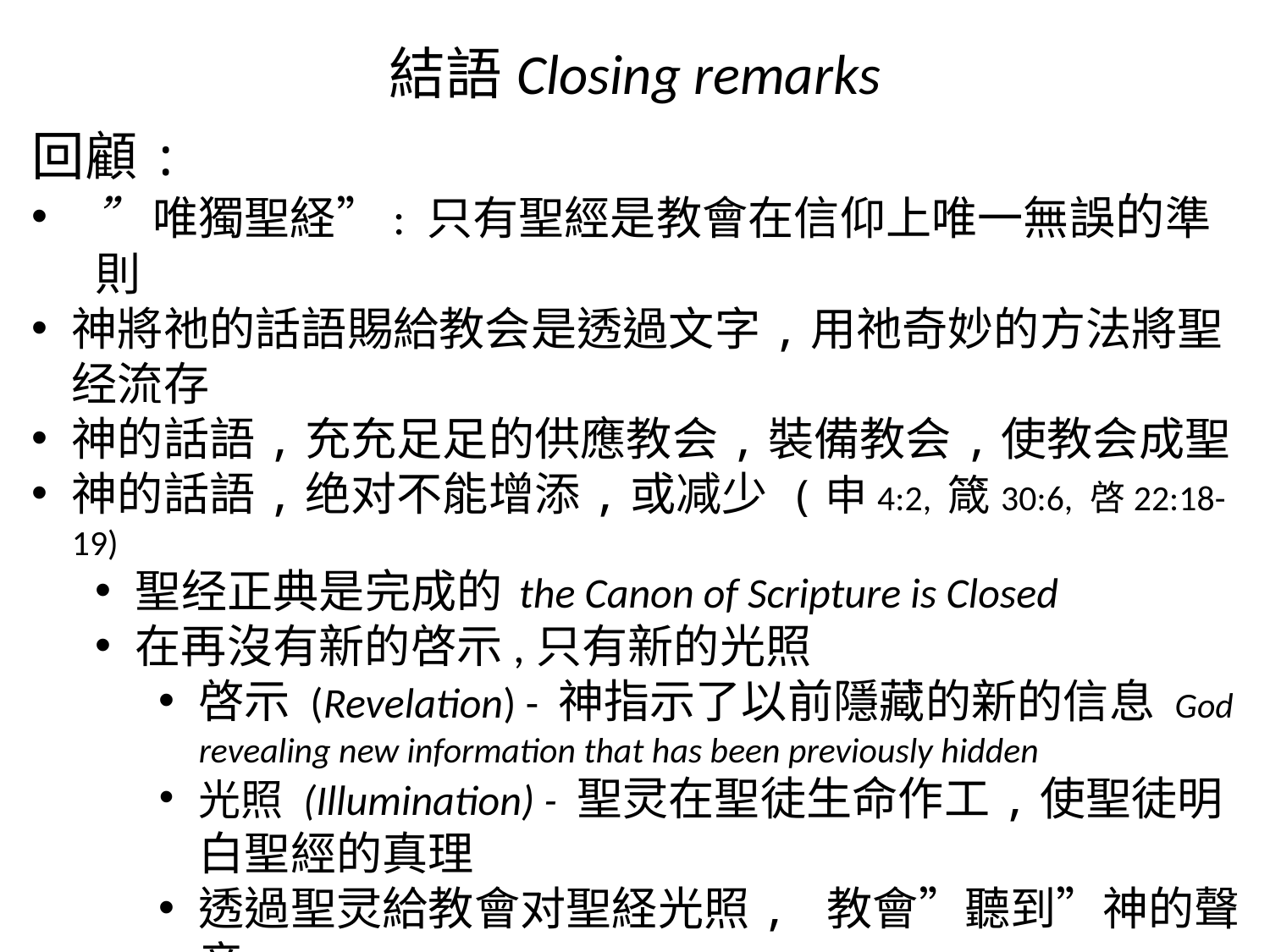

結語 Closing remarks
回顧:
”唯獨聖経”: 只有聖經是教會在信仰上唯一無誤的準則
神將祂的話語賜給教会是透過文字,用祂奇妙的方法將聖经流存
神的話語,充充足足的供應教会,裝備教会,使教会成聖
神的話語,绝对不能增添,或减少 (申4:2, 箴30:6, 啓22:18-19)
聖经正典是完成的 the Canon of Scripture is Closed
在再沒有新的啓示,只有新的光照
啓示 (Revelation) - 神指示了以前隱藏的新的信息 God revealing new information that has been previously hidden
光照 (Illumination) - 聖灵在聖徒生命作工,使聖徒明白聖經的真理
透過聖灵給教會对聖経光照, 教會”聽到”神的聲音